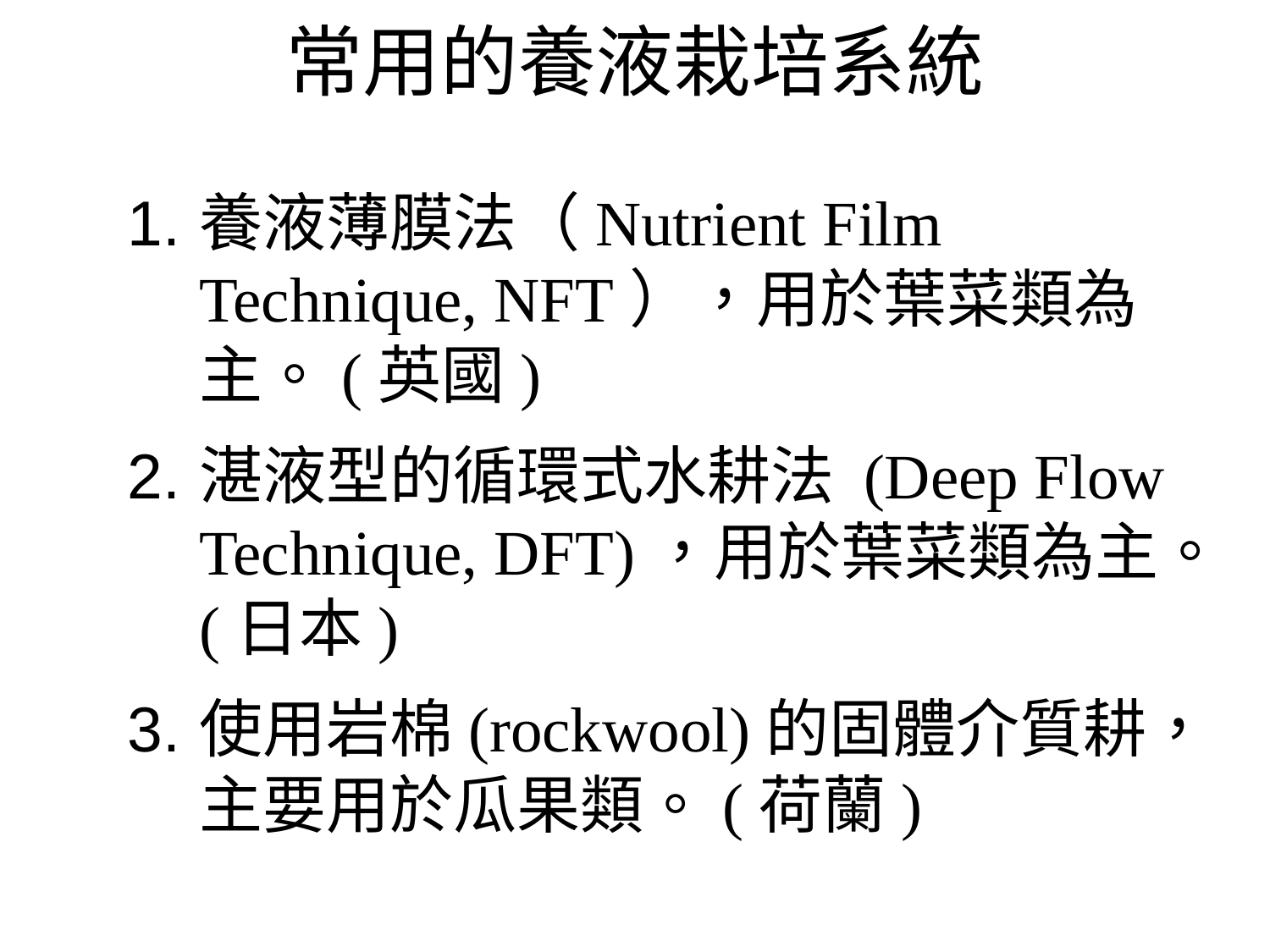

# 常用的養液栽培系統
養液薄膜法（Nutrient Film Technique, NFT），用於葉菜類為主。(英國)
湛液型的循環式水耕法 (Deep Flow Technique, DFT)，用於葉菜類為主。(日本)
使用岩棉(rockwool)的固體介質耕，主要用於瓜果類。(荷蘭)